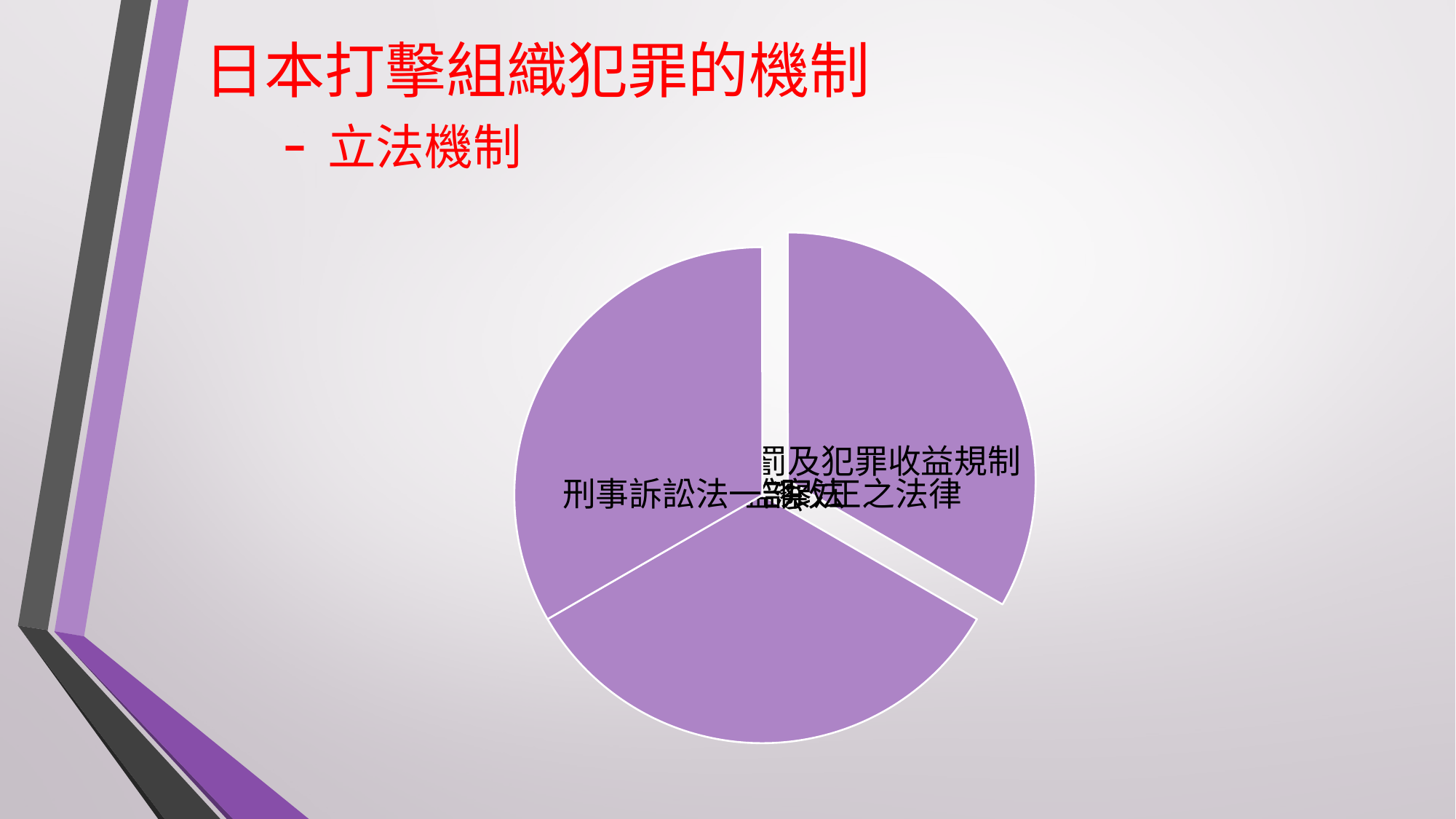

日本打擊組織犯罪的機制
  -立法機制
組織的犯罪處罰及犯罪收益規制法
通信監察法
刑事訴訟法一部改正之法律